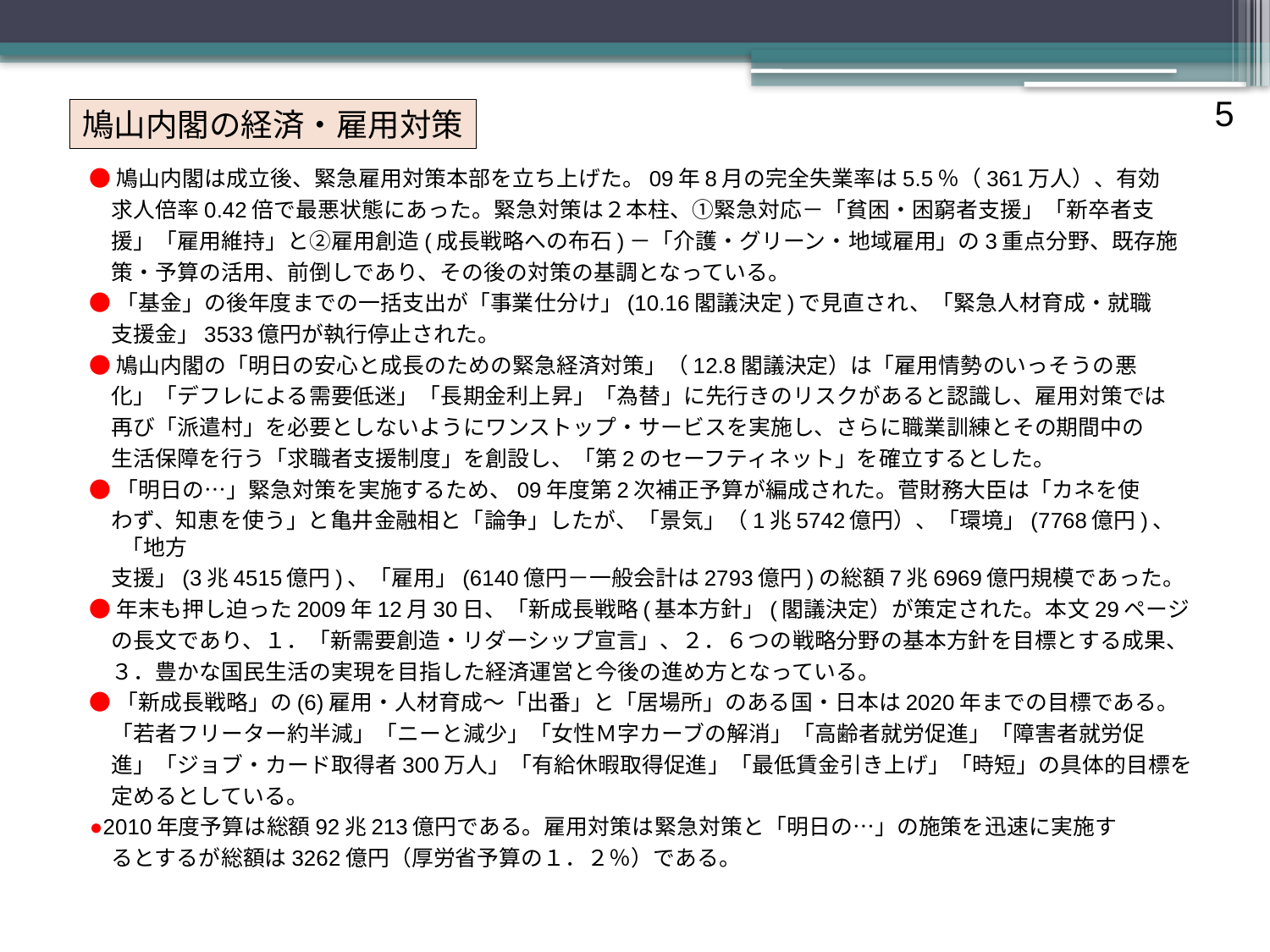

5
#
鳩山内閣の経済・雇用対策
●鳩山内閣は成立後、緊急雇用対策本部を立ち上げた。09年8月の完全失業率は5.5％（361万人）、有効
　求人倍率0.42倍で最悪状態にあった。緊急対策は２本柱、①緊急対応－「貧困・困窮者支援」「新卒者支
　援」「雇用維持」と②雇用創造(成長戦略への布石)－「介護・グリーン・地域雇用」の3重点分野、既存施
　策・予算の活用、前倒しであり、その後の対策の基調となっている。
●「基金」の後年度までの一括支出が「事業仕分け」(10.16閣議決定)で見直され、「緊急人材育成・就職
　支援金」3533億円が執行停止された。
●鳩山内閣の「明日の安心と成長のための緊急経済対策」（12.8閣議決定）は「雇用情勢のいっそうの悪
　化」「デフレによる需要低迷」「長期金利上昇」「為替」に先行きのリスクがあると認識し、雇用対策では
　再び「派遣村」を必要としないようにワンストップ・サービスを実施し、さらに職業訓練とその期間中の
　生活保障を行う「求職者支援制度」を創設し、「第2のセーフティネット」を確立するとした。
●「明日の…」緊急対策を実施するため、09年度第2次補正予算が編成された。菅財務大臣は「カネを使
　わず、知恵を使う」と亀井金融相と「論争」したが、「景気」（1兆5742億円）、「環境」(7768億円)、「地方
　支援」(3兆4515億円)、「雇用」(6140億円－一般会計は2793億円)の総額7兆6969億円規模であった。
●年末も押し迫った2009年12月30日、「新成長戦略(基本方針」(閣議決定）が策定された。本文29ページ
　の長文であり、１．「新需要創造・リダーシップ宣言」、２．６つの戦略分野の基本方針を目標とする成果、
　３．豊かな国民生活の実現を目指した経済運営と今後の進め方となっている。
●「新成長戦略」の(6)雇用・人材育成～「出番」と「居場所」のある国・日本は2020年までの目標である。
　「若者フリーター約半減」「ニーと減少」「女性Ｍ字カーブの解消」「高齢者就労促進」「障害者就労促
　進」「ジョブ・カード取得者300万人」「有給休暇取得促進」「最低賃金引き上げ」「時短」の具体的目標を
　定めるとしている。
●2010年度予算は総額92兆213億円である。雇用対策は緊急対策と「明日の…」の施策を迅速に実施す
　るとするが総額は3262億円（厚労省予算の１．２％）である。